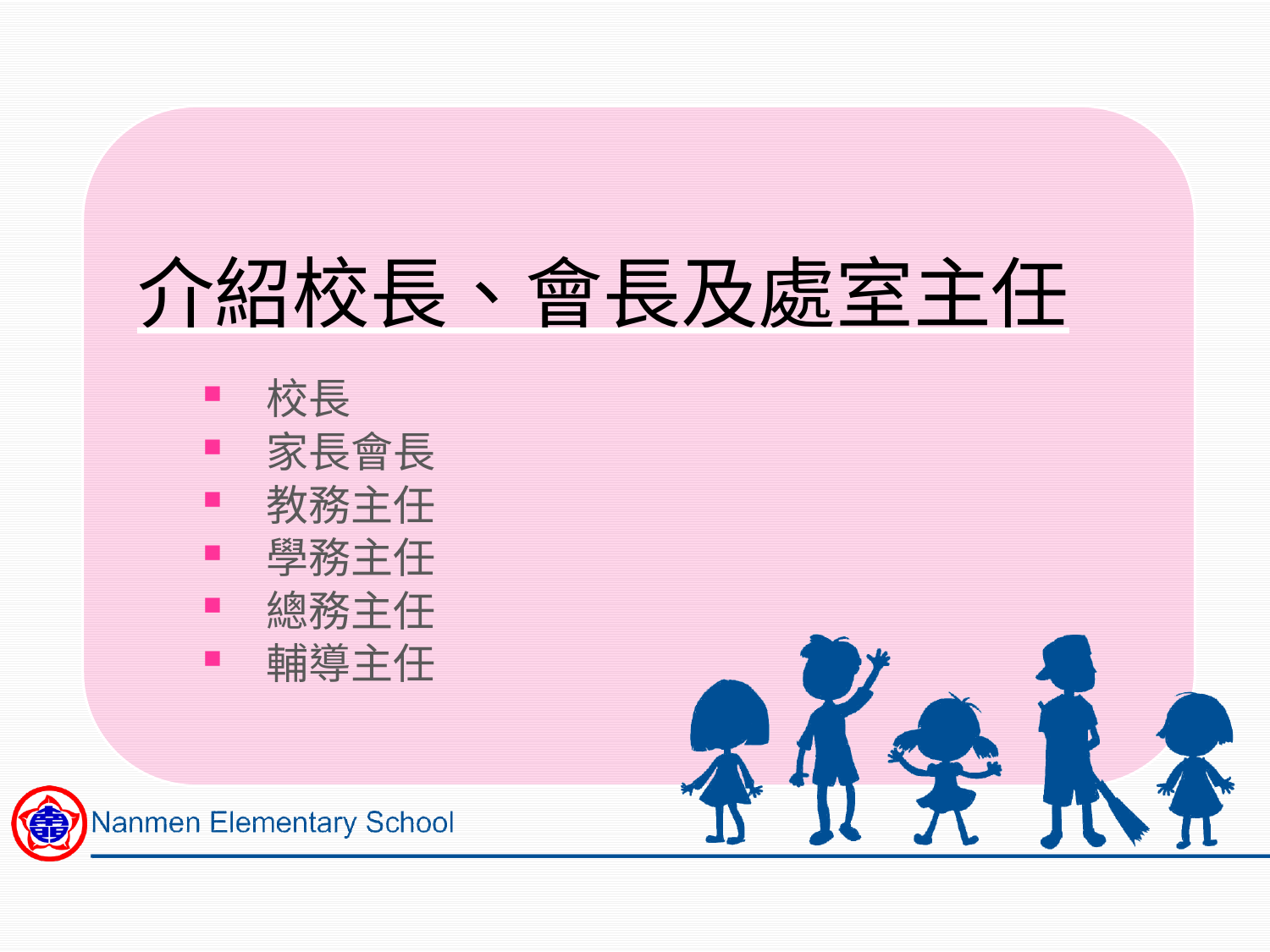

# 介紹校長、會長及處室主任
校長
家長會長
教務主任
學務主任
總務主任
輔導主任